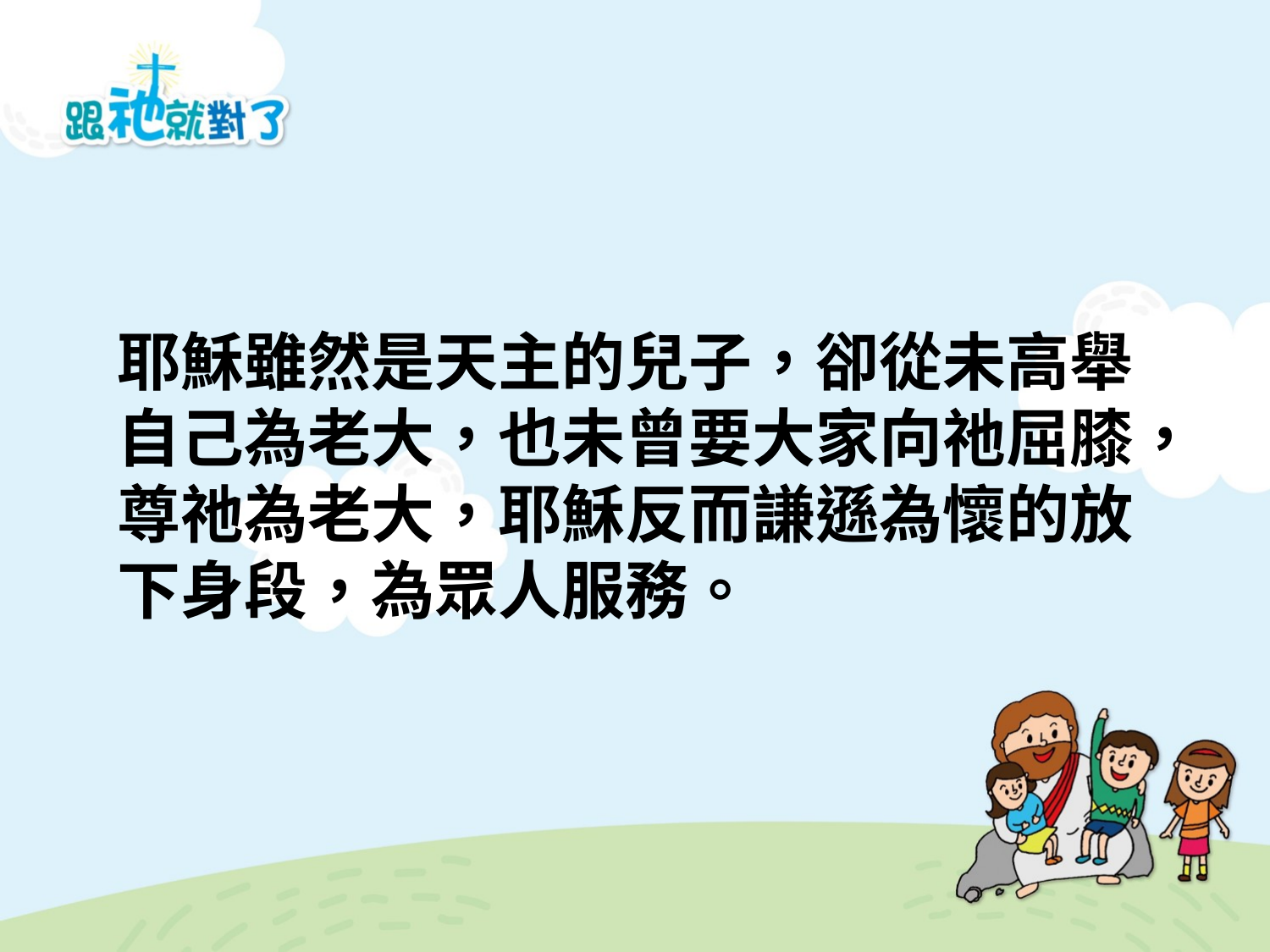

耶穌雖然是天主的兒子，卻從未高舉自己為老大，也未曾要大家向祂屈膝，尊祂為老大，耶穌反而謙遜為懷的放下身段，為眾人服務。